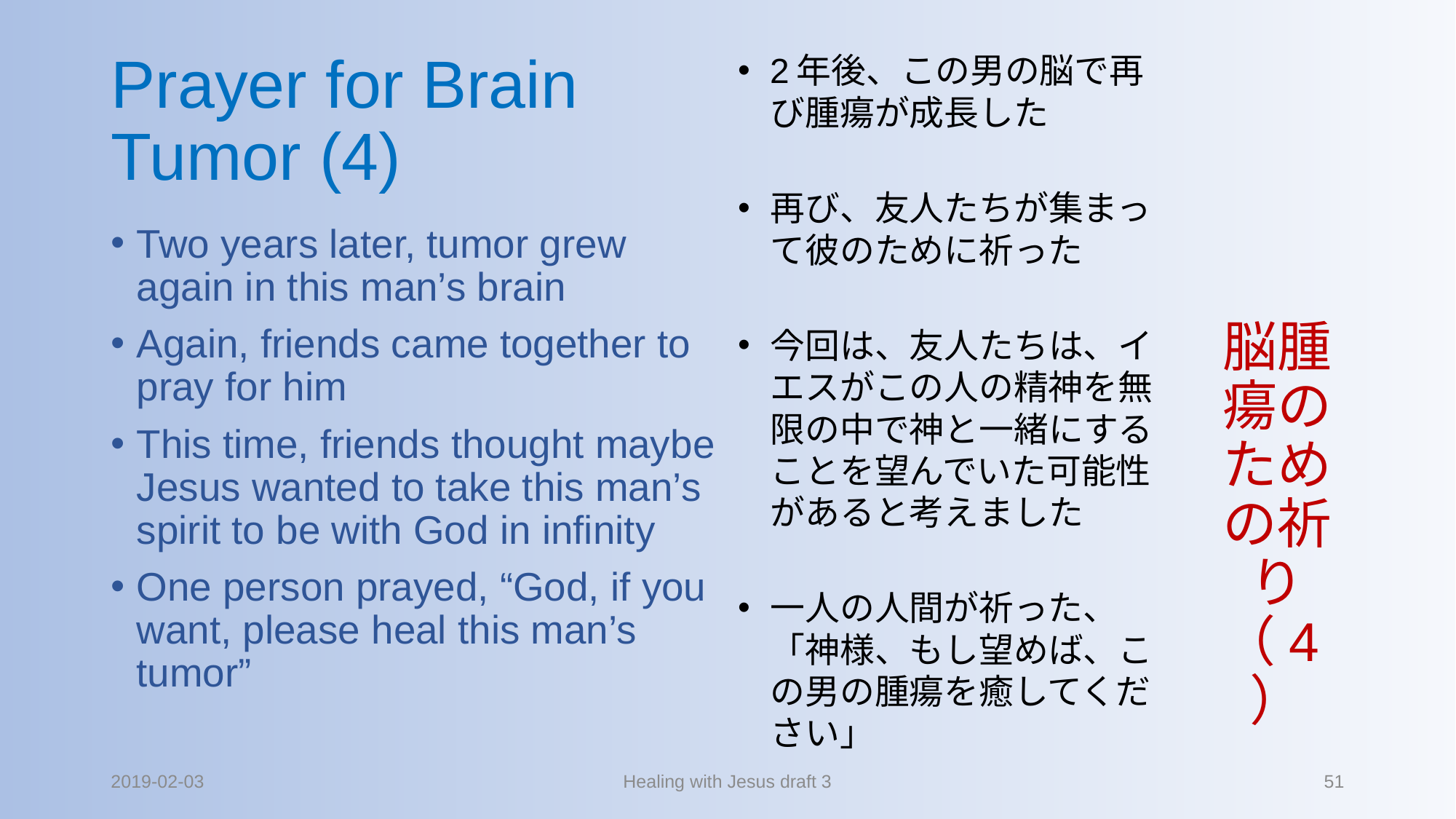

2年後、この男の脳で再び腫瘍が成長した
再び、友人たちが集まって彼のために祈った
今回は、友人たちは、イエスがこの人の精神を無限の中で神と一緒にすることを望んでいた可能性があると考えました
一人の人間が祈った、「神様、もし望めば、この男の腫瘍を癒してください」
# Prayer for Brain Tumor (4)
脳腫瘍のための祈り（4）
Two years later, tumor grew again in this man’s brain
Again, friends came together to pray for him
This time, friends thought maybe Jesus wanted to take this man’s spirit to be with God in infinity
One person prayed, “God, if you want, please heal this man’s tumor”
2019-02-03
Healing with Jesus draft 3
51